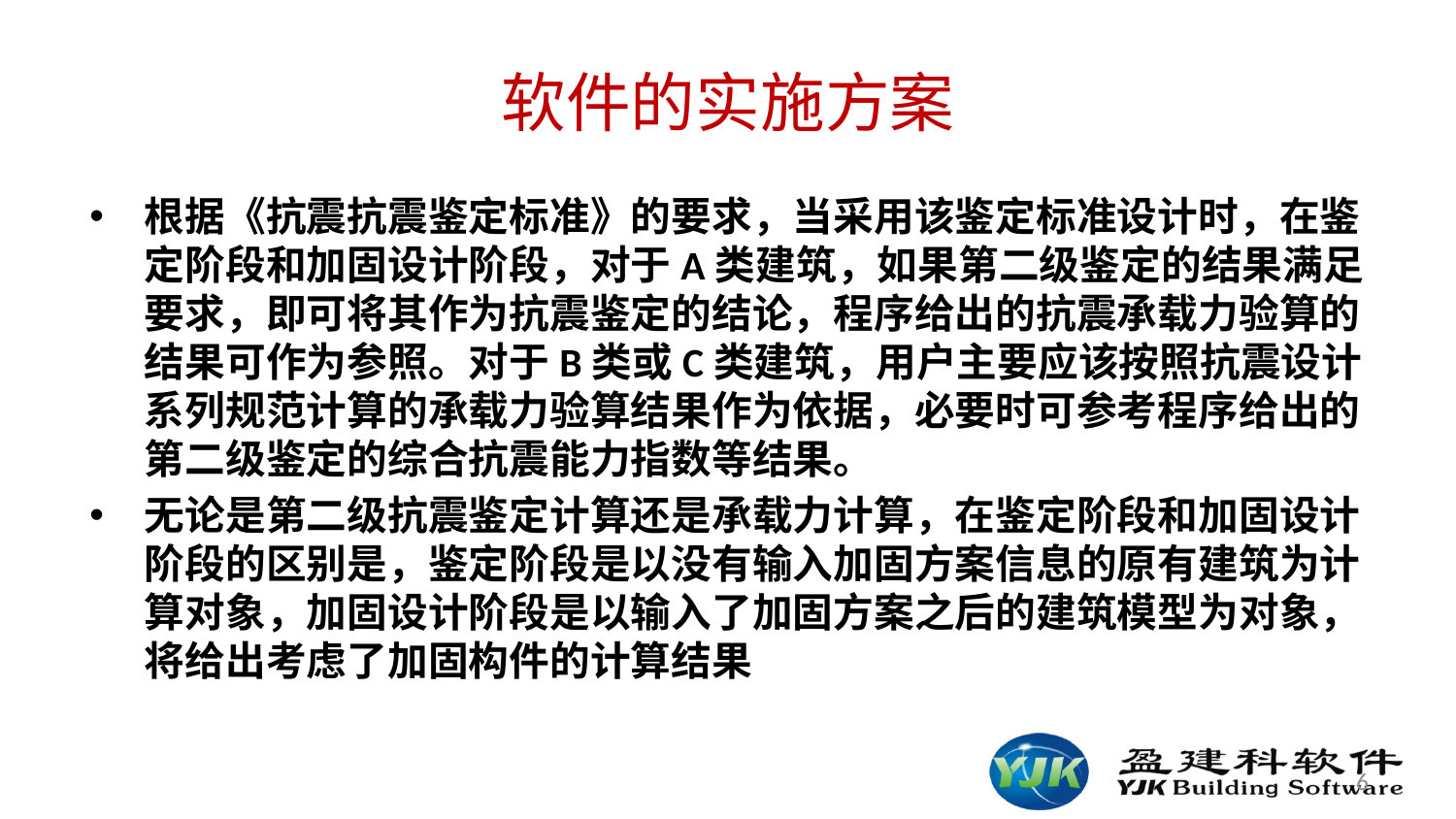

# 软件的实施方案
根据《抗震抗震鉴定标准》的要求，当采用该鉴定标准设计时，在鉴定阶段和加固设计阶段，对于A类建筑，如果第二级鉴定的结果满足要求，即可将其作为抗震鉴定的结论，程序给出的抗震承载力验算的结果可作为参照。对于B类或C类建筑，用户主要应该按照抗震设计系列规范计算的承载力验算结果作为依据，必要时可参考程序给出的第二级鉴定的综合抗震能力指数等结果。
无论是第二级抗震鉴定计算还是承载力计算，在鉴定阶段和加固设计阶段的区别是，鉴定阶段是以没有输入加固方案信息的原有建筑为计算对象，加固设计阶段是以输入了加固方案之后的建筑模型为对象，将给出考虑了加固构件的计算结果
6